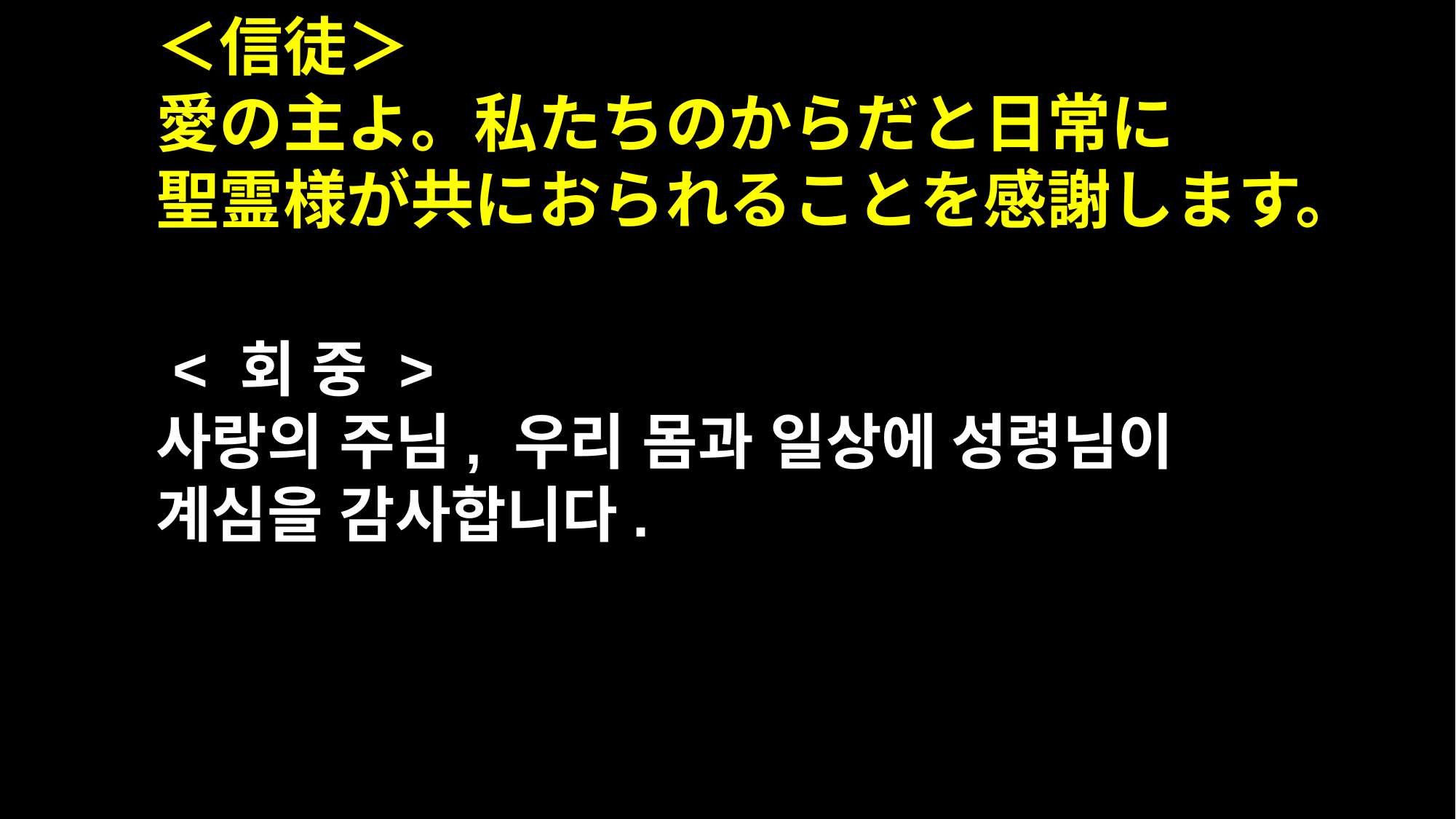

＜信徒＞
愛の主よ。私たちのからだと日常に
聖霊様が共におられることを感謝します。

 < 회 중 >
사랑의 주님, 우리 몸과 일상에 성령님이
계심을 감사합니다.